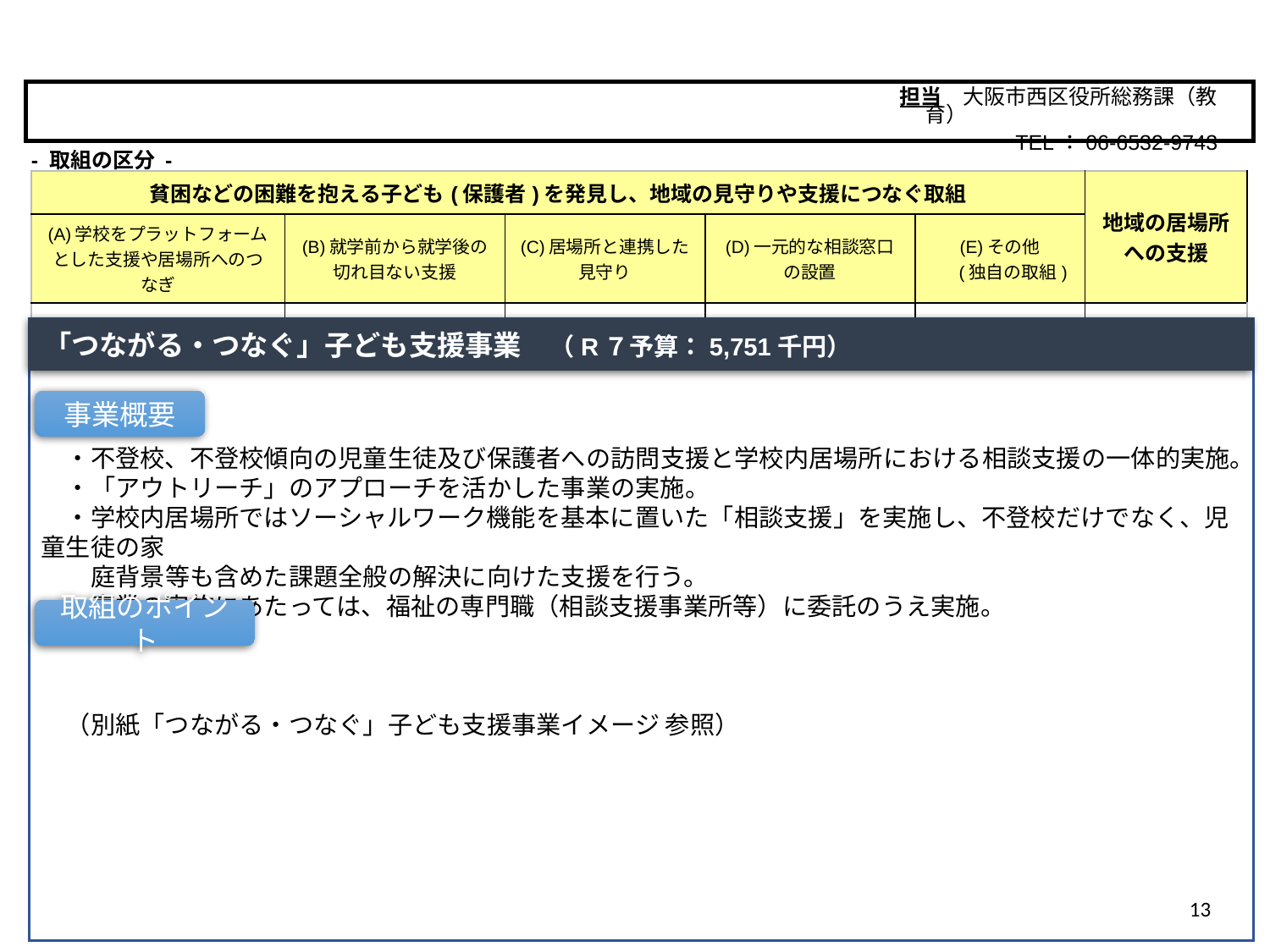

担当　大阪市西区役所総務課（教育）
　　　　　 TEL：06-6532-9743

大阪市
- 取組の区分 -
| 貧困などの困難を抱える子ども(保護者)を発見し、地域の見守りや支援につなぐ取組 |  |  |  |  | 地域の居場所 への支援 |
| --- | --- | --- | --- | --- | --- |
| (A)学校をプラットフォームとした支援や居場所へのつなぎ | (B)就学前から就学後の 切れ目ない支援 | (C)居場所と連携した 見守り | (D)一元的な相談窓口 の設置 | (E)その他 　 (独自の取組) |  |
| ○ |  | ○ |  |  |  |
「つながる・つなぐ」子ども支援事業　（R７予算：5,751千円）

　・不登校、不登校傾向の児童生徒及び保護者への訪問支援と学校内居場所における相談支援の一体的実施。
　・「アウトリーチ」のアプローチを活かした事業の実施。
　・学校内居場所ではソーシャルワーク機能を基本に置いた「相談支援」を実施し、不登校だけでなく、児童生徒の家
　　庭背景等も含めた課題全般の解決に向けた支援を行う。
　・事業の実施にあたっては、福祉の専門職（相談支援事業所等）に委託のうえ実施。

　（別紙「つながる・つなぐ」子ども支援事業イメージ 参照）

事業概要
取組のポイント
13